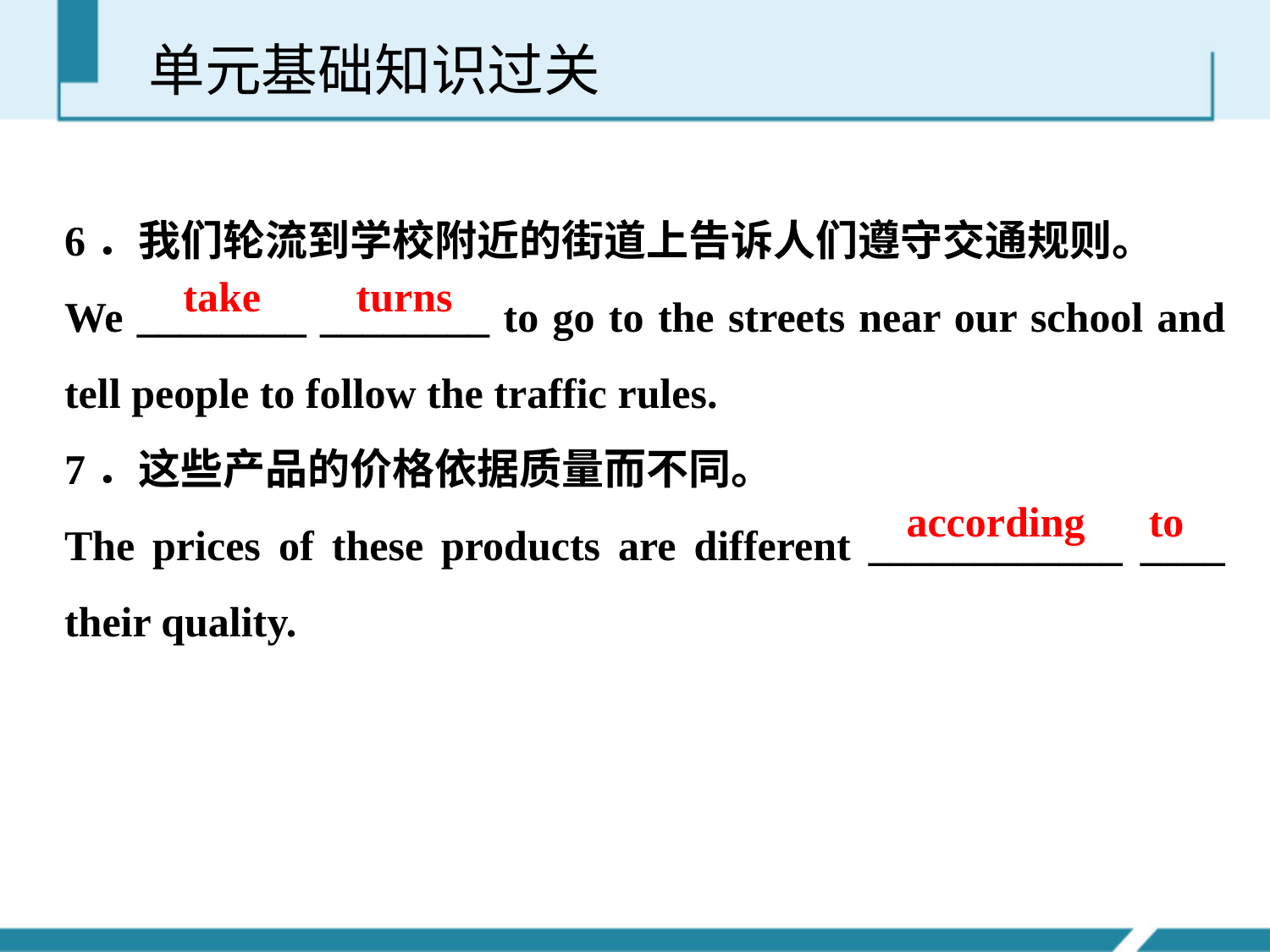

单元基础知识过关
6．我们轮流到学校附近的街道上告诉人们遵守交通规则。
We ________ ________ to go to the streets near our school and tell people to follow the traffic rules.
7．这些产品的价格依据质量而不同。
The prices of these products are different ____________ ____ their quality.
 take         turns
according      to